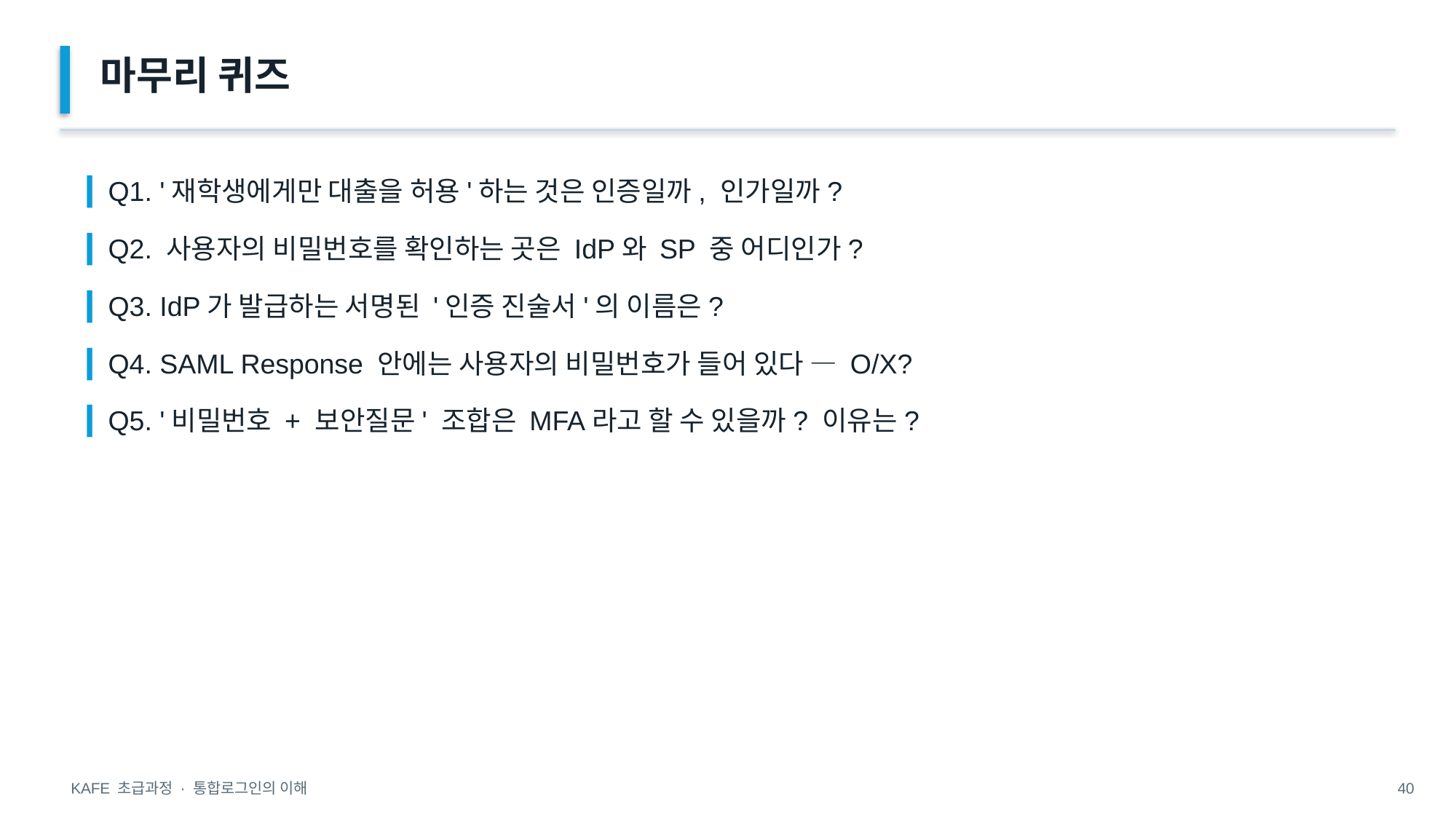

마무리 퀴즈

▎Q1. '재학생에게만 대출을 허용'하는 것은 인증일까, 인가일까?
▎Q2. 사용자의 비밀번호를 확인하는 곳은 IdP와 SP 중 어디인가?
▎Q3. IdP가 발급하는 서명된 '인증 진술서'의 이름은?
▎Q4. SAML Response 안에는 사용자의 비밀번호가 들어 있다 — O/X?
▎Q5. '비밀번호 + 보안질문' 조합은 MFA라고 할 수 있을까? 이유는?
KAFE 초급과정 · 통합로그인의 이해
40